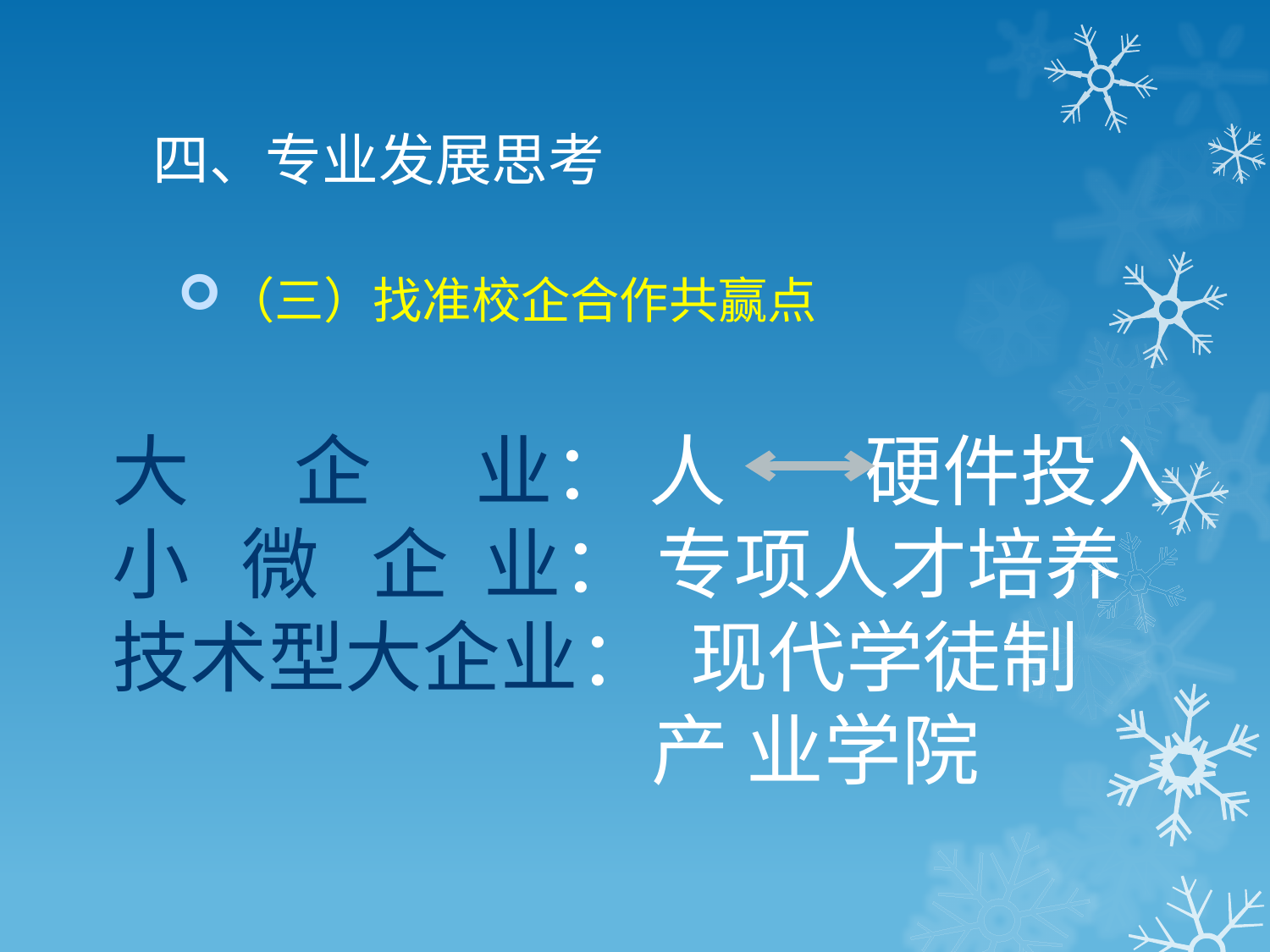

# 四、专业发展思考
（三）找准校企合作共赢点
大      企      业： 人        硬件投入
小   微   企  业： 专项人才培养
技术型大企业：  现代学徒制
                              产 业学院